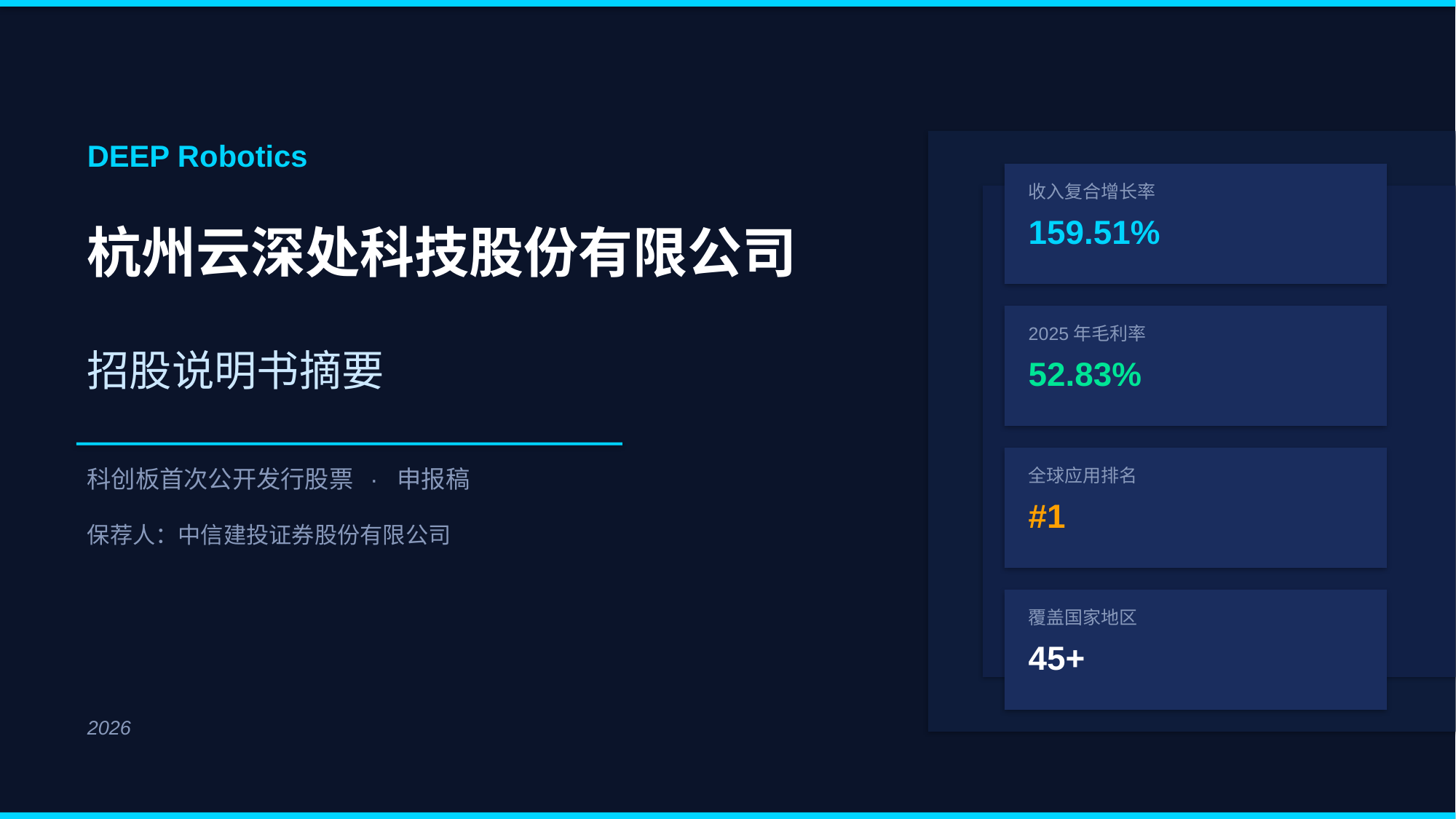

DEEP Robotics

收入复合增长率

159.51%
杭州云深处科技股份有限公司

2025年毛利率
招股说明书摘要
52.83%

科创板首次公开发行股票  ·  申报稿
全球应用排名
#1
保荐人：中信建投证券股份有限公司

覆盖国家地区
45+
2026